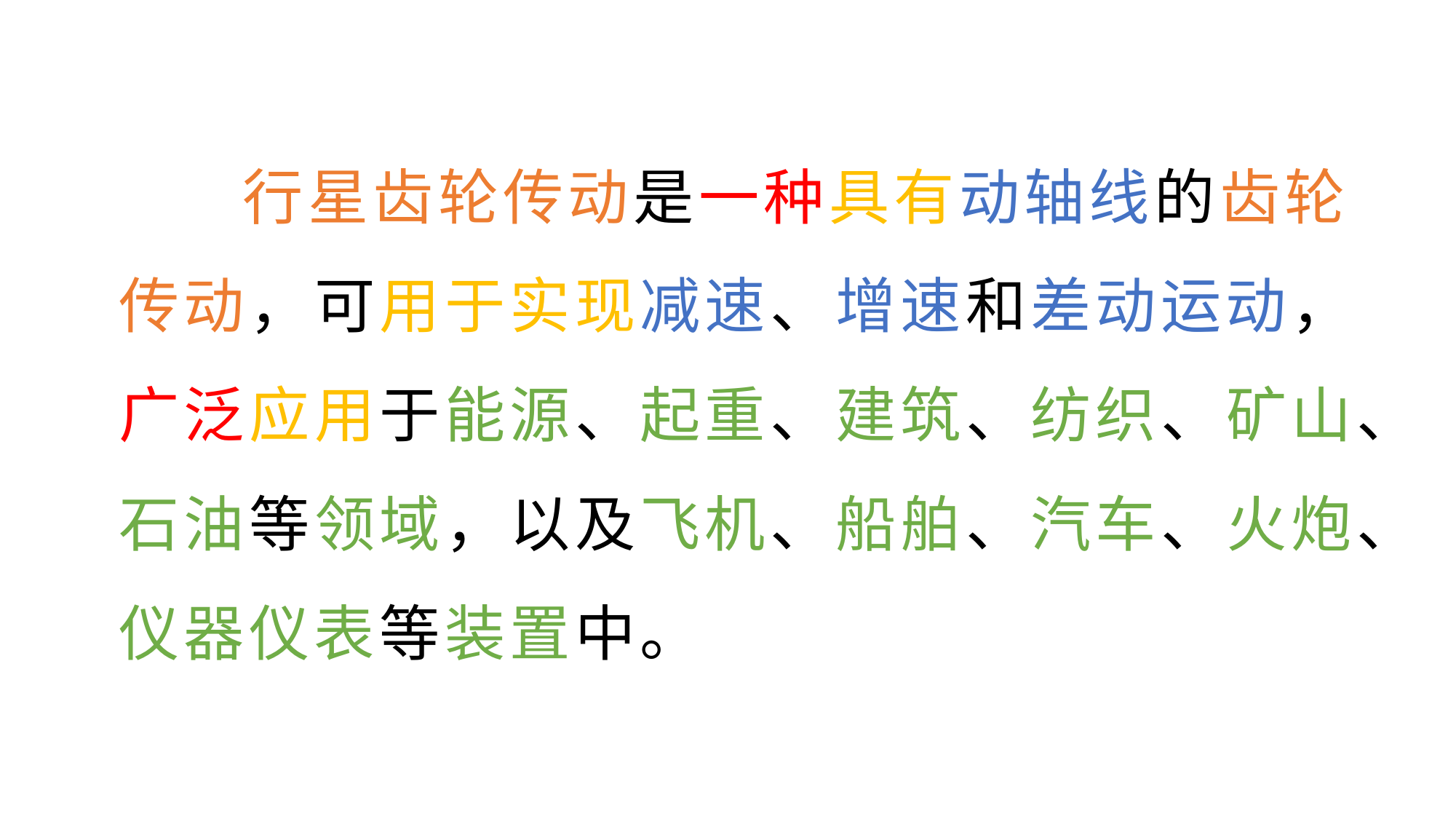

行星齿轮传动是一种具有动轴线的齿轮传动，可用于实现减速、增速和差动运动，广泛应用于能源、起重、建筑、纺织、矿山、石油等领域，以及飞机、船舶、汽车、火炮、仪器仪表等装置中。